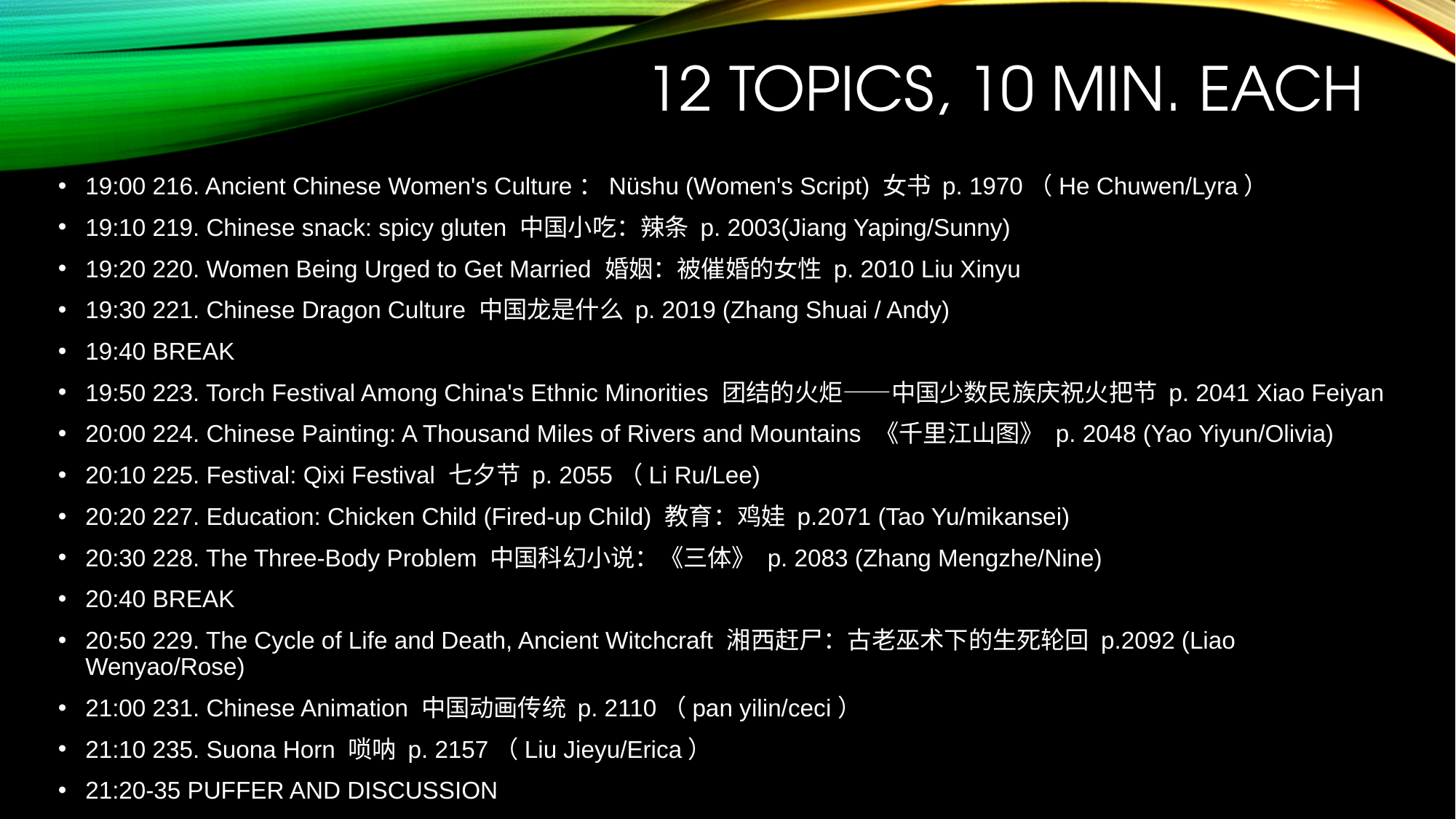

# 12 TOPICS, 10 min. each
19:00 216. Ancient Chinese Women's Culture：Nüshu (Women's Script) 女书 p. 1970（He Chuwen/Lyra）
19:10 219. Chinese snack: spicy gluten 中国小吃：辣条 p. 2003(Jiang Yaping/Sunny)
19:20 220. Women Being Urged to Get Married 婚姻：被催婚的女性 p. 2010 Liu Xinyu
19:30 221. Chinese Dragon Culture 中国龙是什么 p. 2019 (Zhang Shuai / Andy)
19:40 BREAK
19:50 223. Torch Festival Among China's Ethnic Minorities 团结的火炬——中国少数民族庆祝火把节 p. 2041 Xiao Feiyan
20:00 224. Chinese Painting: A Thousand Miles of Rivers and Mountains 《千里江山图》 p. 2048 (Yao Yiyun/Olivia)
20:10 225. Festival: Qixi Festival 七夕节 p. 2055（Li Ru/Lee)
20:20 227. Education: Chicken Child (Fired-up Child) 教育：鸡娃 p.2071 (Tao Yu/mikansei)
20:30 228. The Three-Body Problem 中国科幻小说：《三体》 p. 2083 (Zhang Mengzhe/Nine)
20:40 BREAK
20:50 229. The Cycle of Life and Death, Ancient Witchcraft 湘西赶尸：古老巫术下的生死轮回 p.2092 (Liao Wenyao/Rose)
21:00 231. Chinese Animation 中国动画传统 p. 2110（pan yilin/ceci）
21:10 235. Suona Horn 唢呐 p. 2157（Liu Jieyu/Erica）
21:20-35 PUFFER AND DISCUSSION